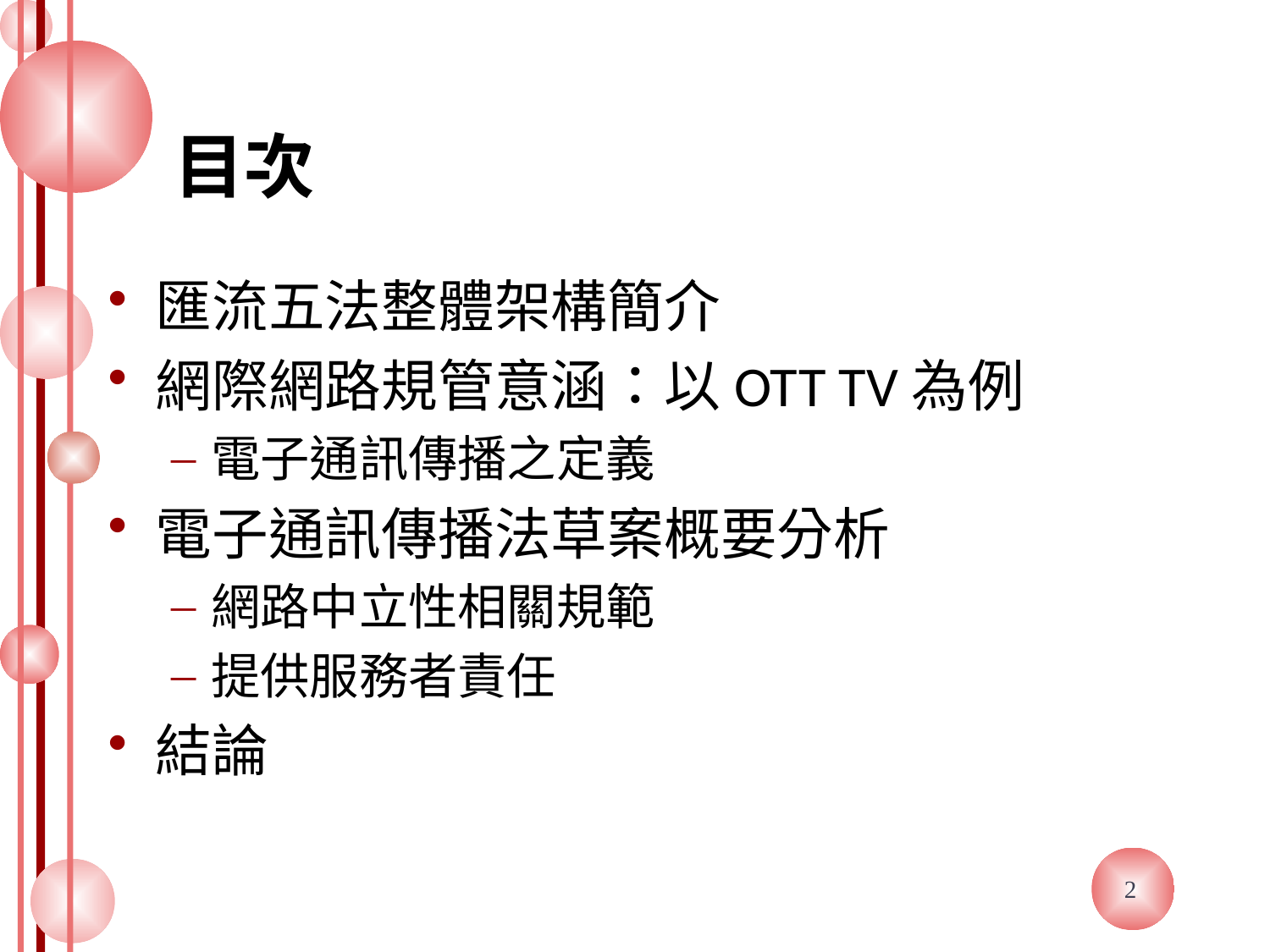

# 目次
匯流五法整體架構簡介
網際網路規管意涵：以OTT TV為例
電子通訊傳播之定義
電子通訊傳播法草案概要分析
網路中立性相關規範
提供服務者責任
結論
2